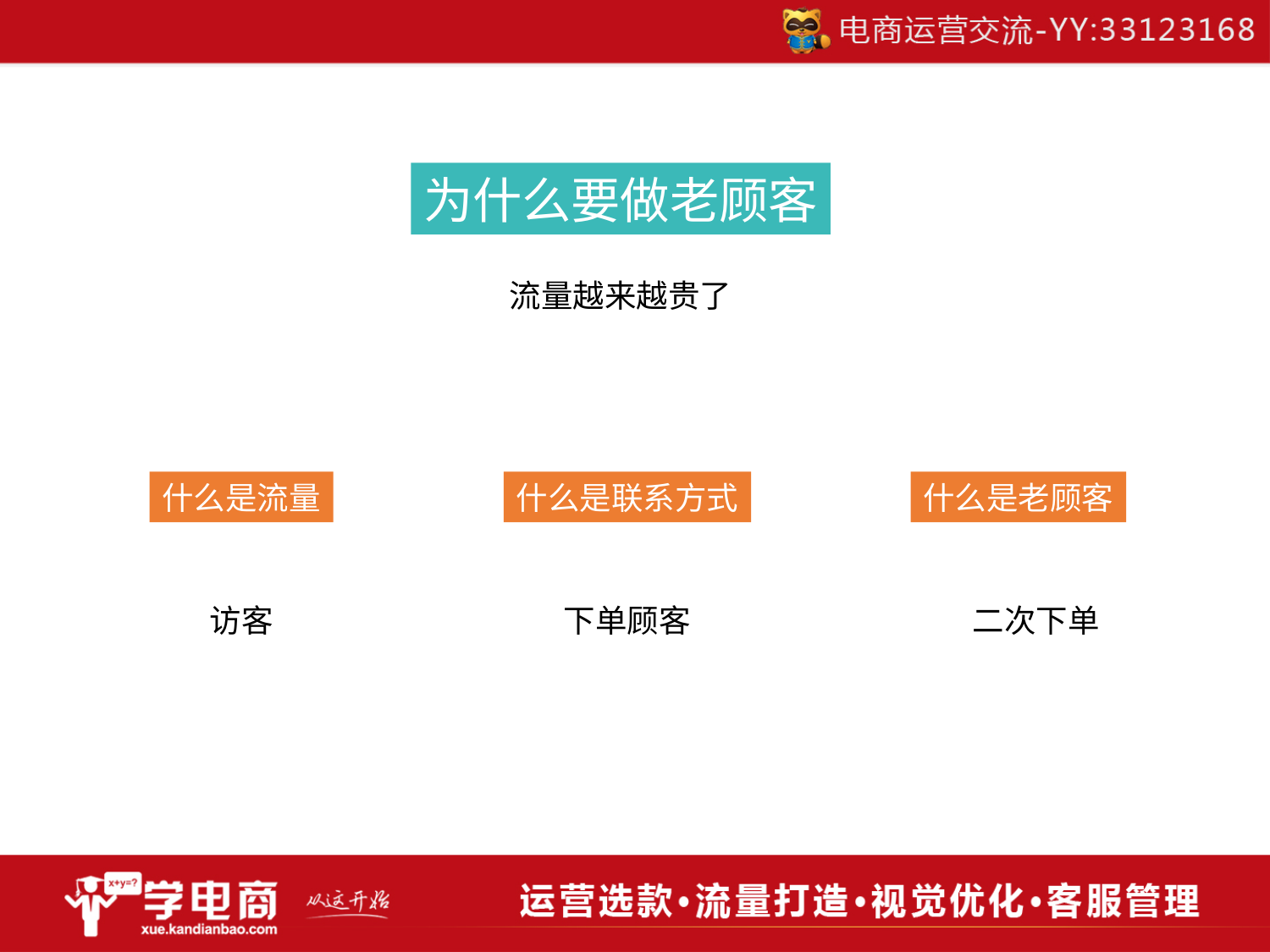

为什么要做老顾客
流量越来越贵了
什么是流量
什么是联系方式
什么是老顾客
访客
下单顾客
二次下单